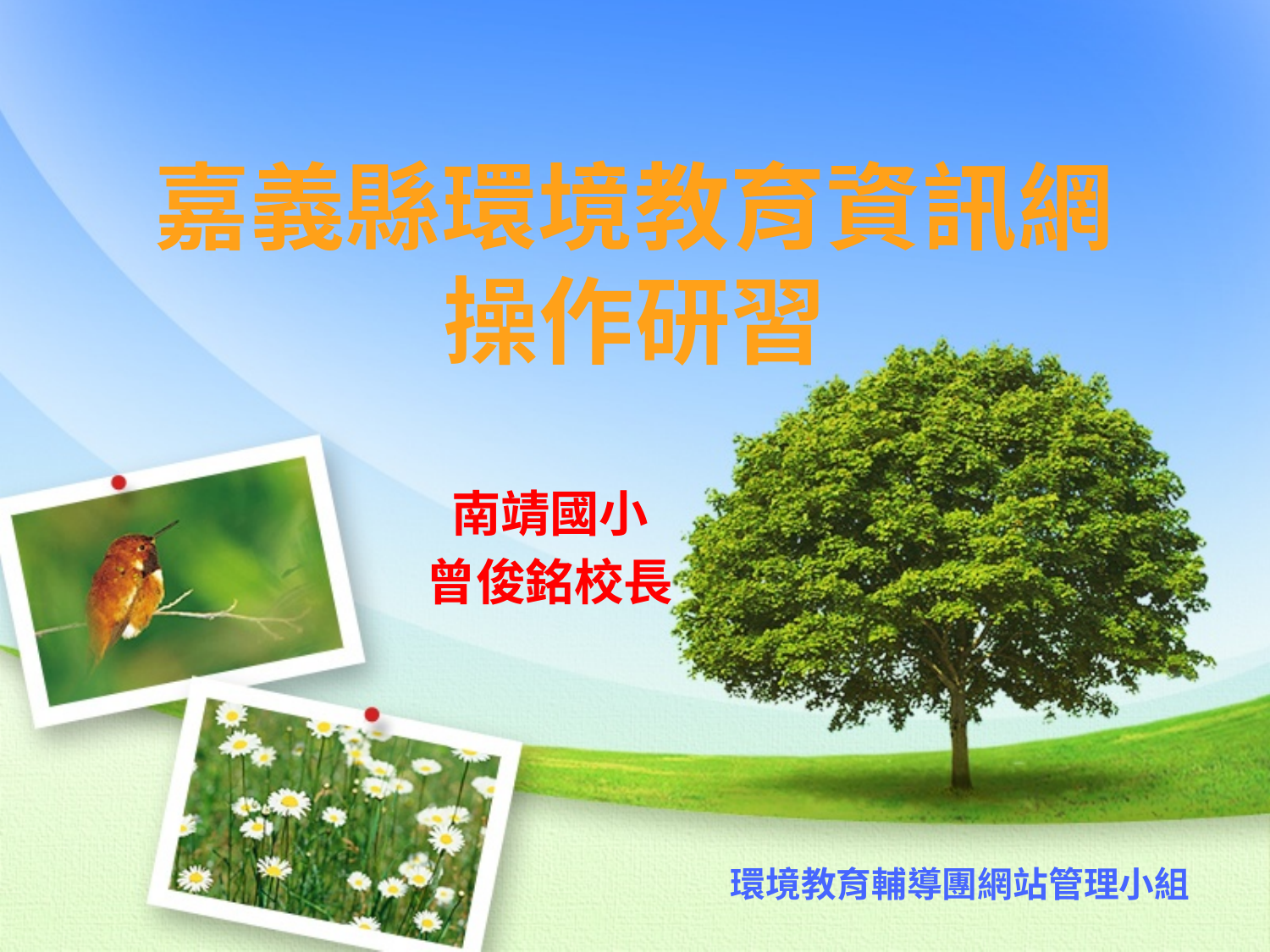

# 嘉義縣環境教育資訊網 操作研習
南靖國小
曾俊銘校長

環境教育輔導團網站管理小組